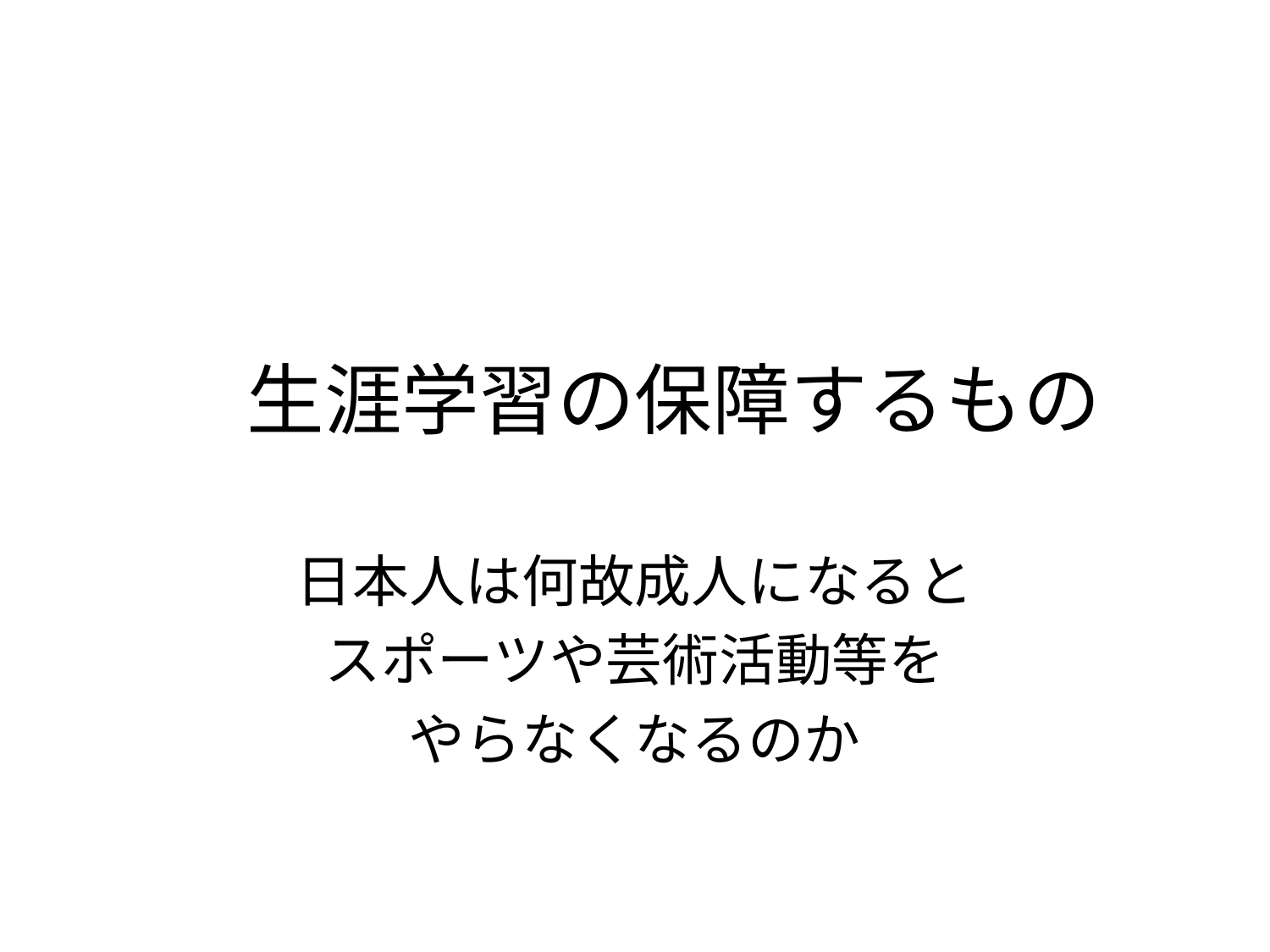

# 生涯学習の保障するもの
日本人は何故成人になると
スポーツや芸術活動等を
やらなくなるのか